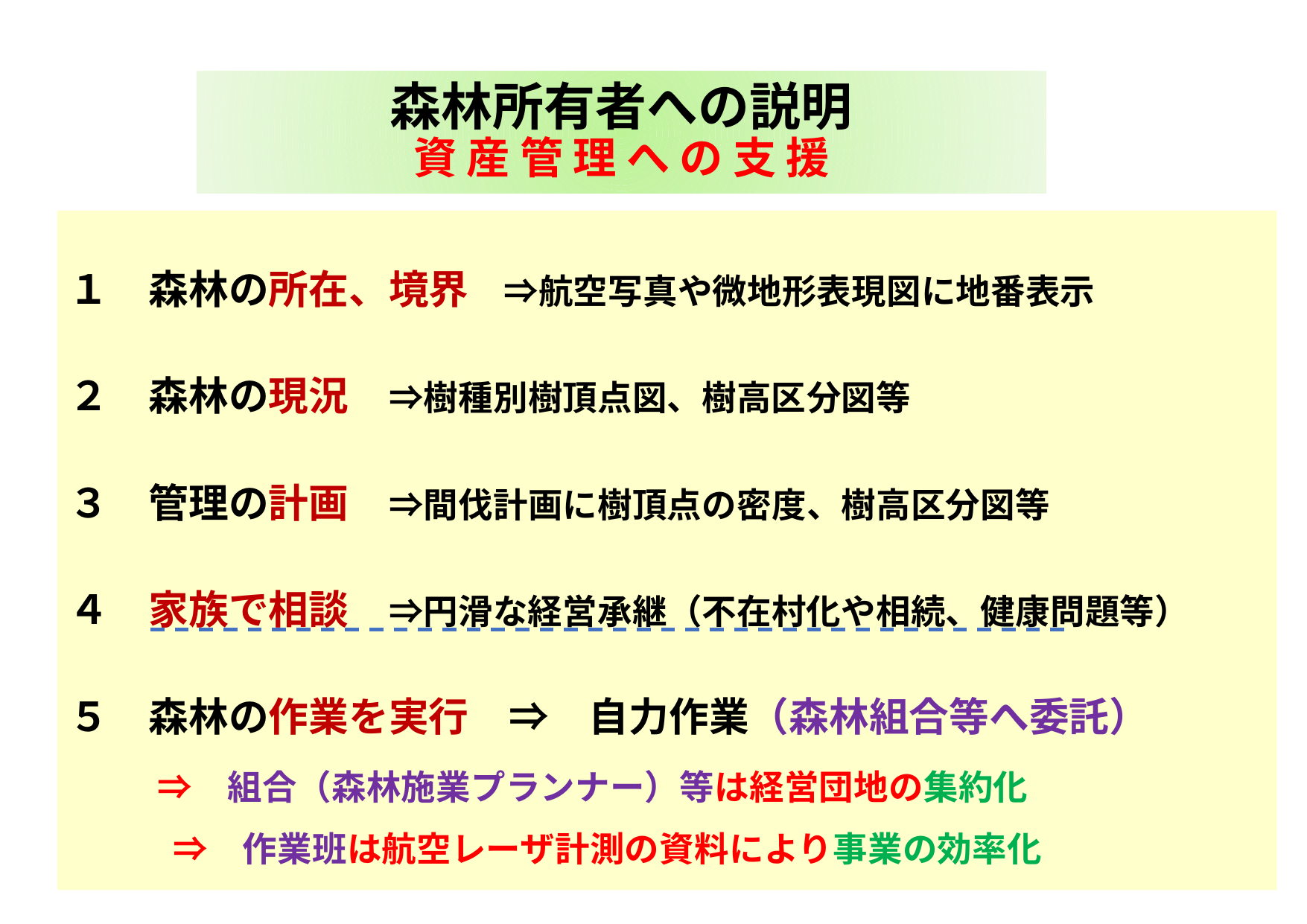

森林所有者への説明
資 産 管 理 へ の 支 援
１　森林の所在、境界　⇒航空写真や微地形表現図に地番表示
２　森林の現況　⇒樹種別樹頂点図、樹高区分図等
３　管理の計画　⇒間伐計画に樹頂点の密度、樹高区分図等
４　家族で相談　⇒円滑な経営承継（不在村化や相続、健康問題等）
５　森林の作業を実行　⇒　自力作業（森林組合等へ委託）
　　 ⇒　組合（森林施業プランナー）等は経営団地の集約化
　　　⇒　作業班は航空レーザ計測の資料により事業の効率化